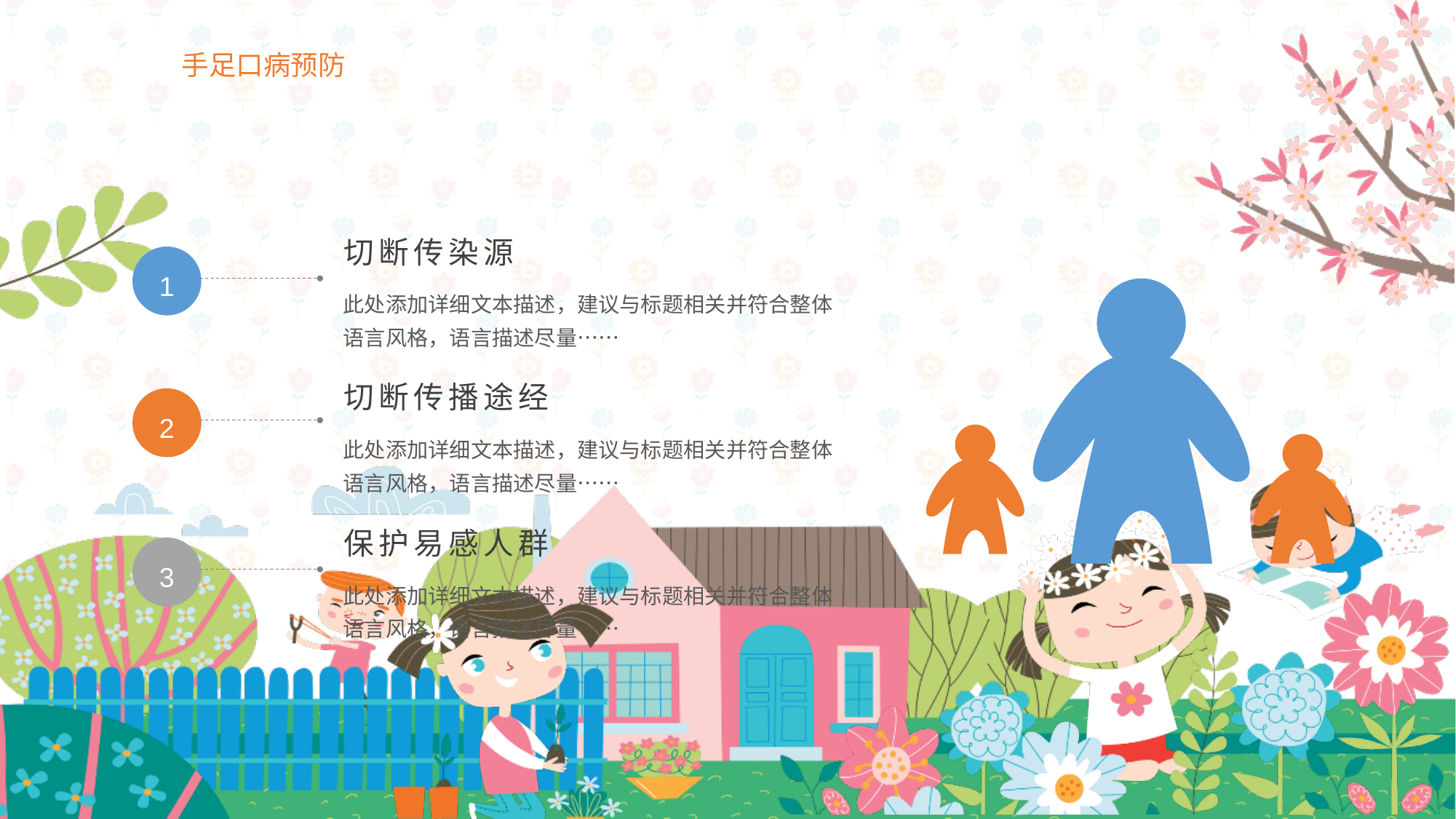

手足口病预防
切断传染源
1
此处添加详细文本描述，建议与标题相关并符合整体语言风格，语言描述尽量……

切断传播途经
2
此处添加详细文本描述，建议与标题相关并符合整体语言风格，语言描述尽量……

保护易感人群
3
此处添加详细文本描述，建议与标题相关并符合整体语言风格，语言描述尽量……